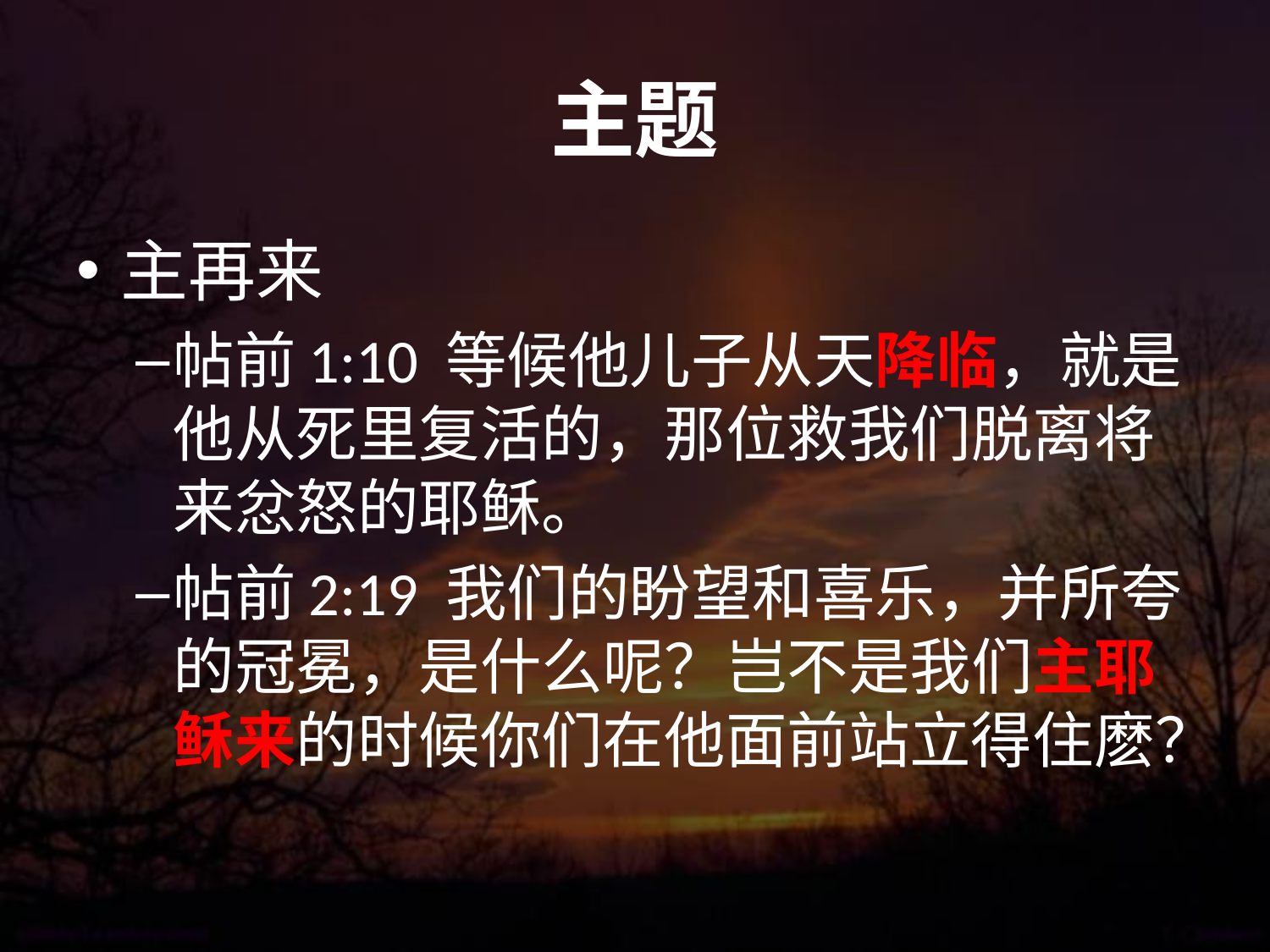

# 主题
主再来
帖前1:10 等候他儿子从天降临，就是他从死里复活的，那位救我们脱离将来忿怒的耶稣。
帖前2:19 我们的盼望和喜乐，并所夸的冠冕，是什么呢？岂不是我们主耶稣来的时候你们在他面前站立得住麽？